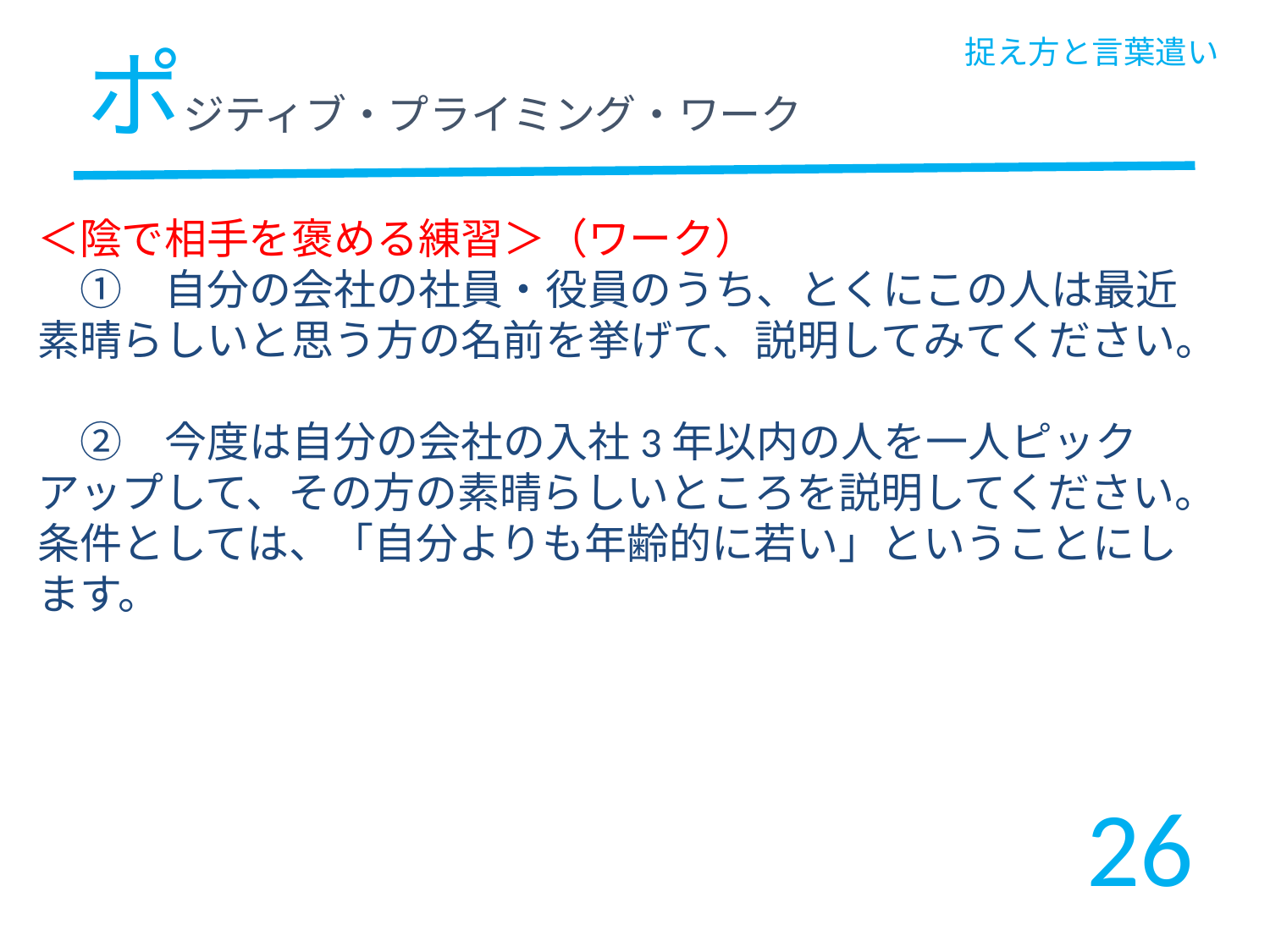

捉え方と言葉遣い
# ポジティブ・プライミング・ワーク
＜陰で相手を褒める練習＞（ワーク）
　①　自分の会社の社員・役員のうち、とくにこの人は最近素晴らしいと思う方の名前を挙げて、説明してみてください。

　②　今度は自分の会社の入社3年以内の人を一人ピックアップして、その方の素晴らしいところを説明してください。条件としては、「自分よりも年齢的に若い」ということにします。
26